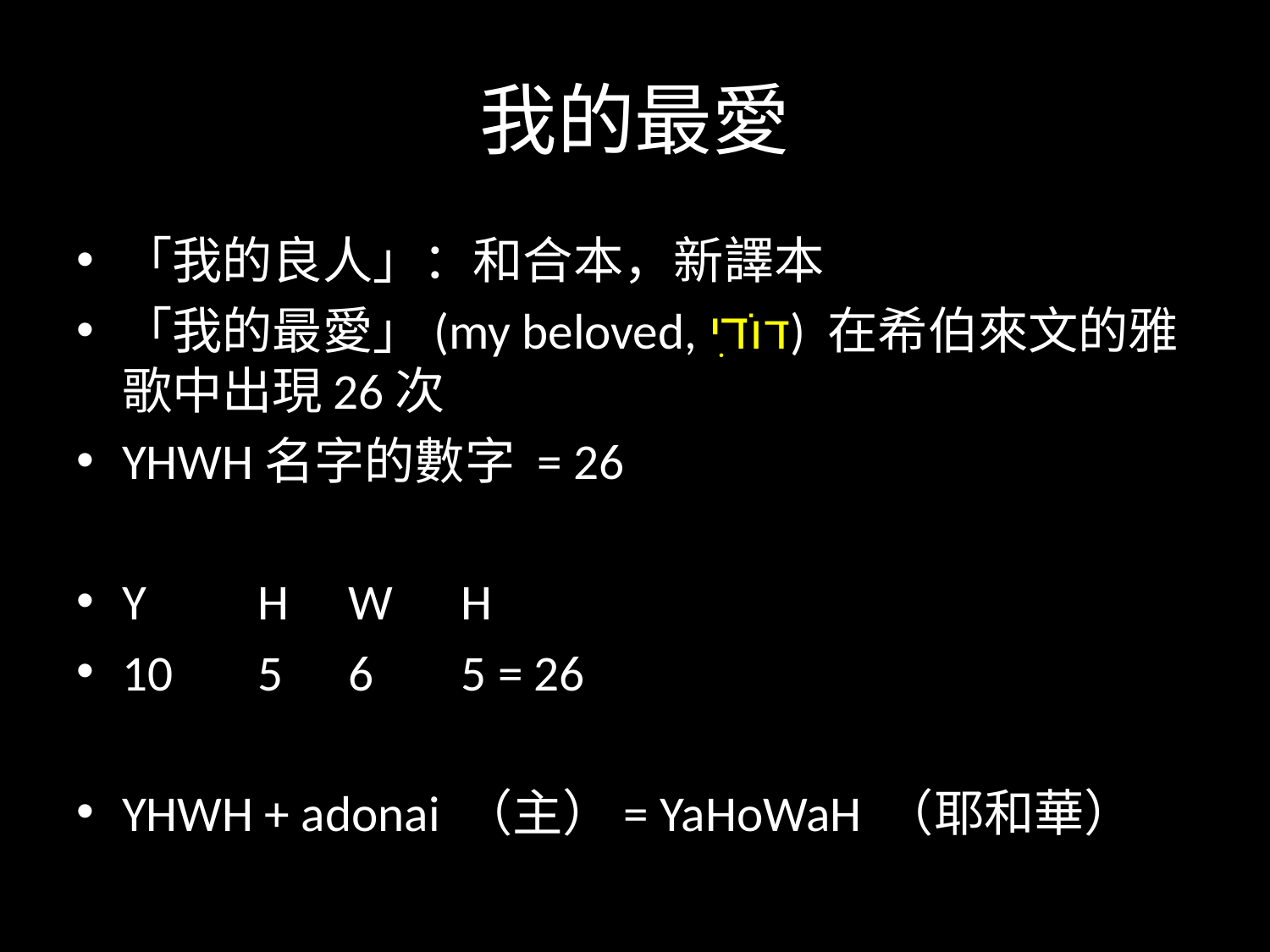

# 我的最愛
「我的良人」：和合本，新譯本
「我的最愛」(my beloved, דוֹדִי) 在希伯來文的雅歌中出現26次
YHWH名字的數字 = 26

Y	  H	W	H
10	  5	6	5 = 26

YHWH + adonai （主）= YaHoWaH （耶和華）